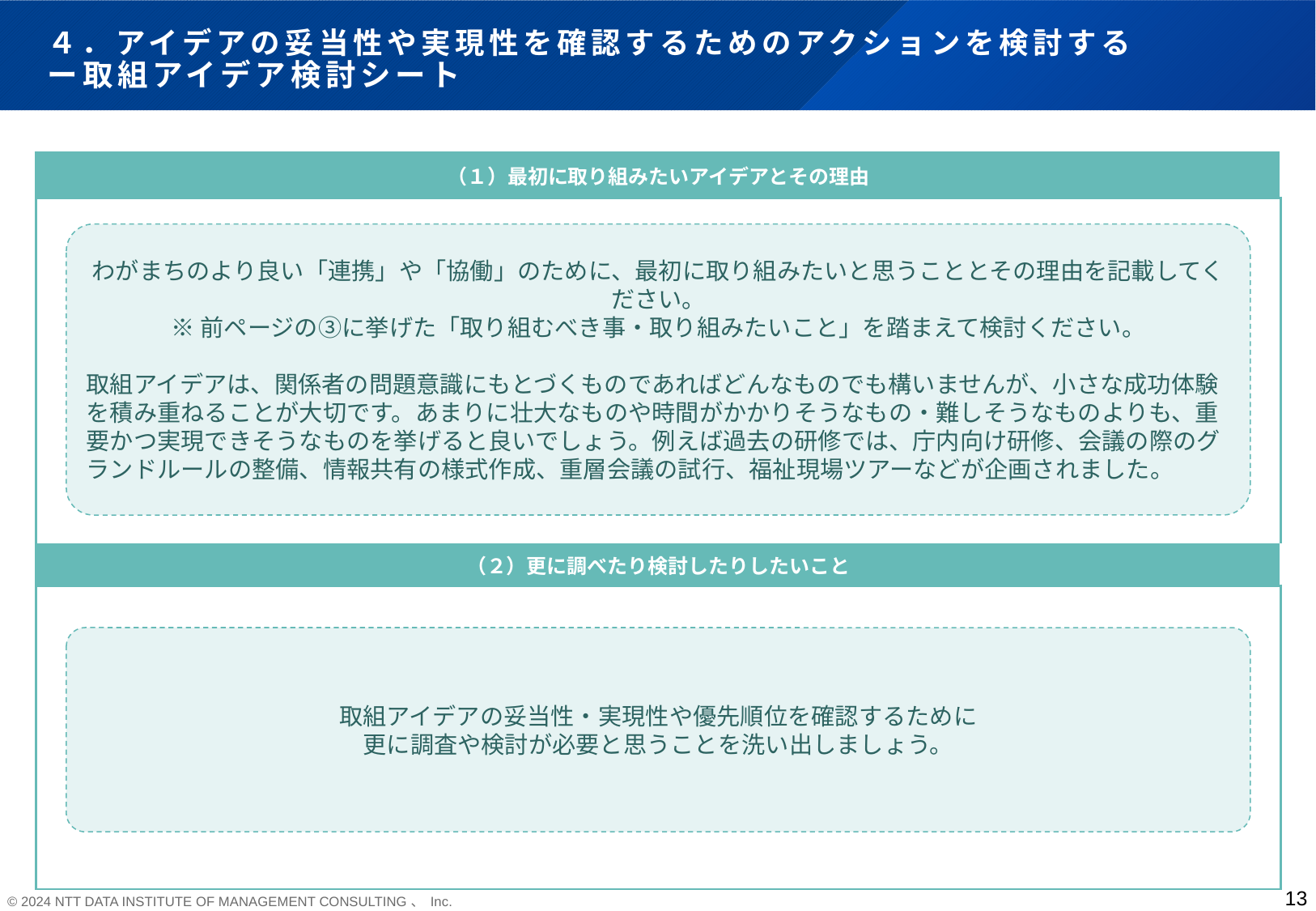

# ４．アイデアの妥当性や実現性を確認するためのアクションを検討する ー取組アイデア検討シート
| （１）最初に取り組みたいアイデアとその理由 |
| --- |
|  |
| （２）更に調べたり検討したりしたいこと |
|  |
わがまちのより良い「連携」や「協働」のために、最初に取り組みたいと思うこととその理由を記載してください。
※前ページの③に挙げた「取り組むべき事・取り組みたいこと」を踏まえて検討ください。

取組アイデアは、関係者の問題意識にもとづくものであればどんなものでも構いませんが、小さな成功体験を積み重ねることが大切です。あまりに壮大なものや時間がかかりそうなもの・難しそうなものよりも、重要かつ実現できそうなものを挙げると良いでしょう。例えば過去の研修では、庁内向け研修、会議の際のグランドルールの整備、情報共有の様式作成、重層会議の試行、福祉現場ツアーなどが企画されました。
取組アイデアの妥当性・実現性や優先順位を確認するために
更に調査や検討が必要と思うことを洗い出しましょう。
13